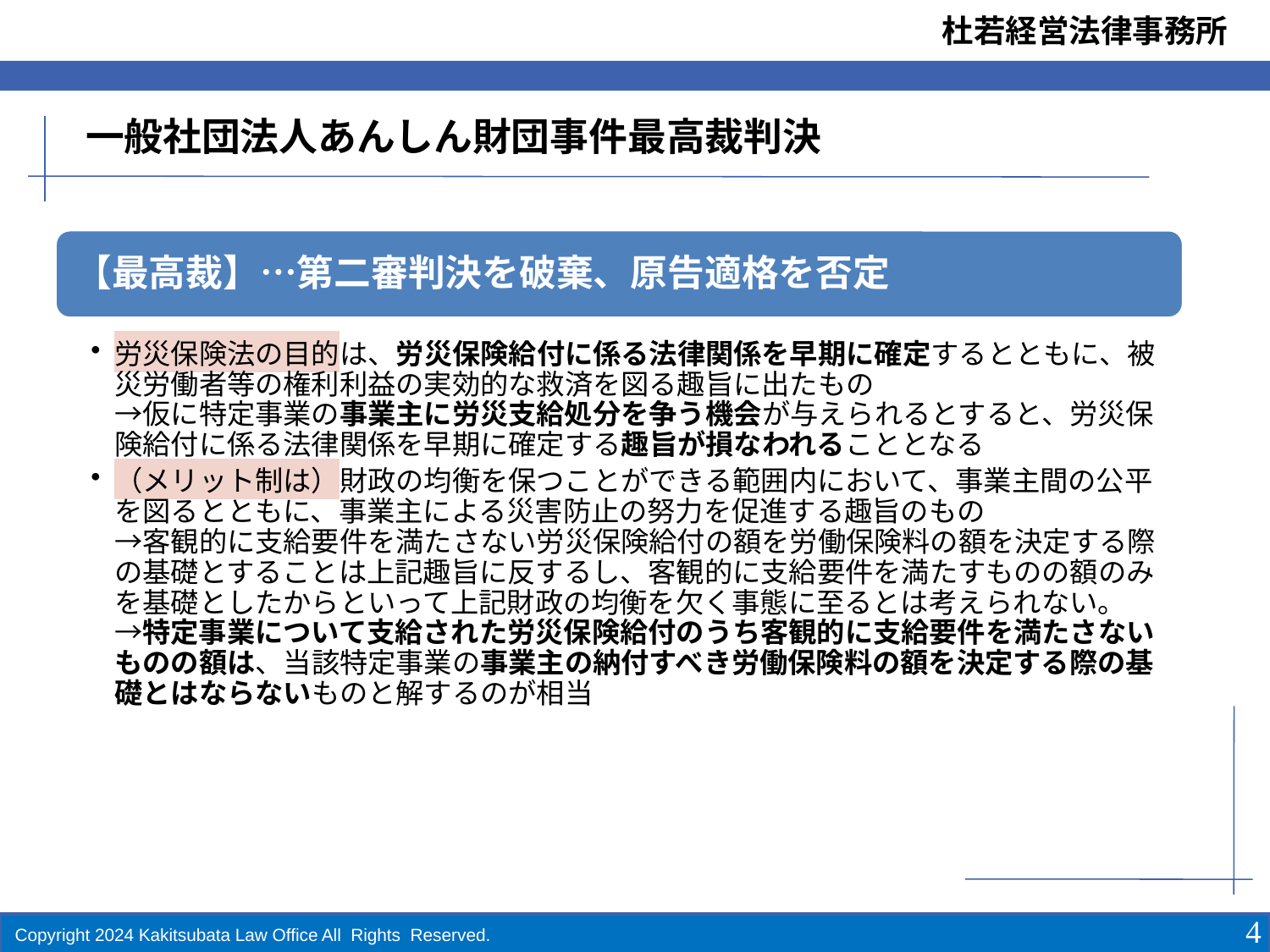

一般社団法人あんしん財団事件最高裁判決
【最高裁】…第二審判決を破棄、原告適格を否定
労災保険法の目的は、労災保険給付に係る法律関係を早期に確定するとともに、被災労働者等の権利利益の実効的な救済を図る趣旨に出たもの
→仮に特定事業の事業主に労災支給処分を争う機会が与えられるとすると、労災保険給付に係る法律関係を早期に確定する趣旨が損なわれることとなる
（メリット制は）財政の均衡を保つことができる範囲内において、事業主間の公平を図るとともに、事業主による災害防止の努力を促進する趣旨のもの
→客観的に支給要件を満たさない労災保険給付の額を労働保険料の額を決定する際の基礎とすることは上記趣旨に反するし、客観的に支給要件を満たすものの額のみを基礎としたからといって上記財政の均衡を欠く事態に至るとは考えられない。
→特定事業について支給された労災保険給付のうち客観的に支給要件を満たさないものの額は、当該特定事業の事業主の納付すべき労働保険料の額を決定する際の基礎とはならないものと解するのが相当
4